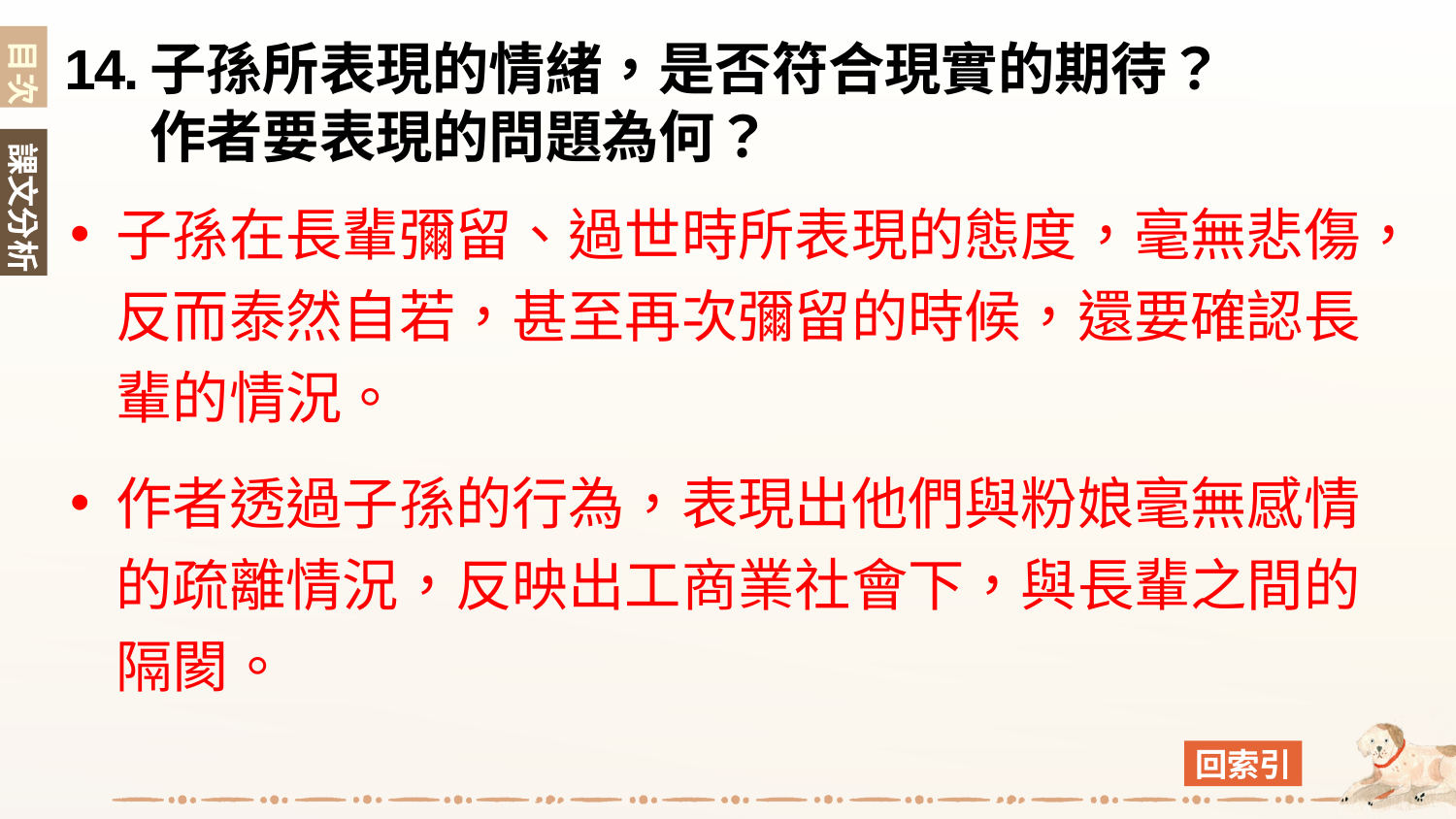

14.
目次
子孫所表現的情緒，是否符合現實的期待？作者要表現的問題為何？
課文分析
子孫在長輩彌留、過世時所表現的態度，毫無悲傷，反而泰然自若，甚至再次彌留的時候，還要確認長輩的情況。
作者透過子孫的行為，表現出他們與粉娘毫無感情的疏離情況，反映出工商業社會下，與長輩之間的隔閡。
回索引